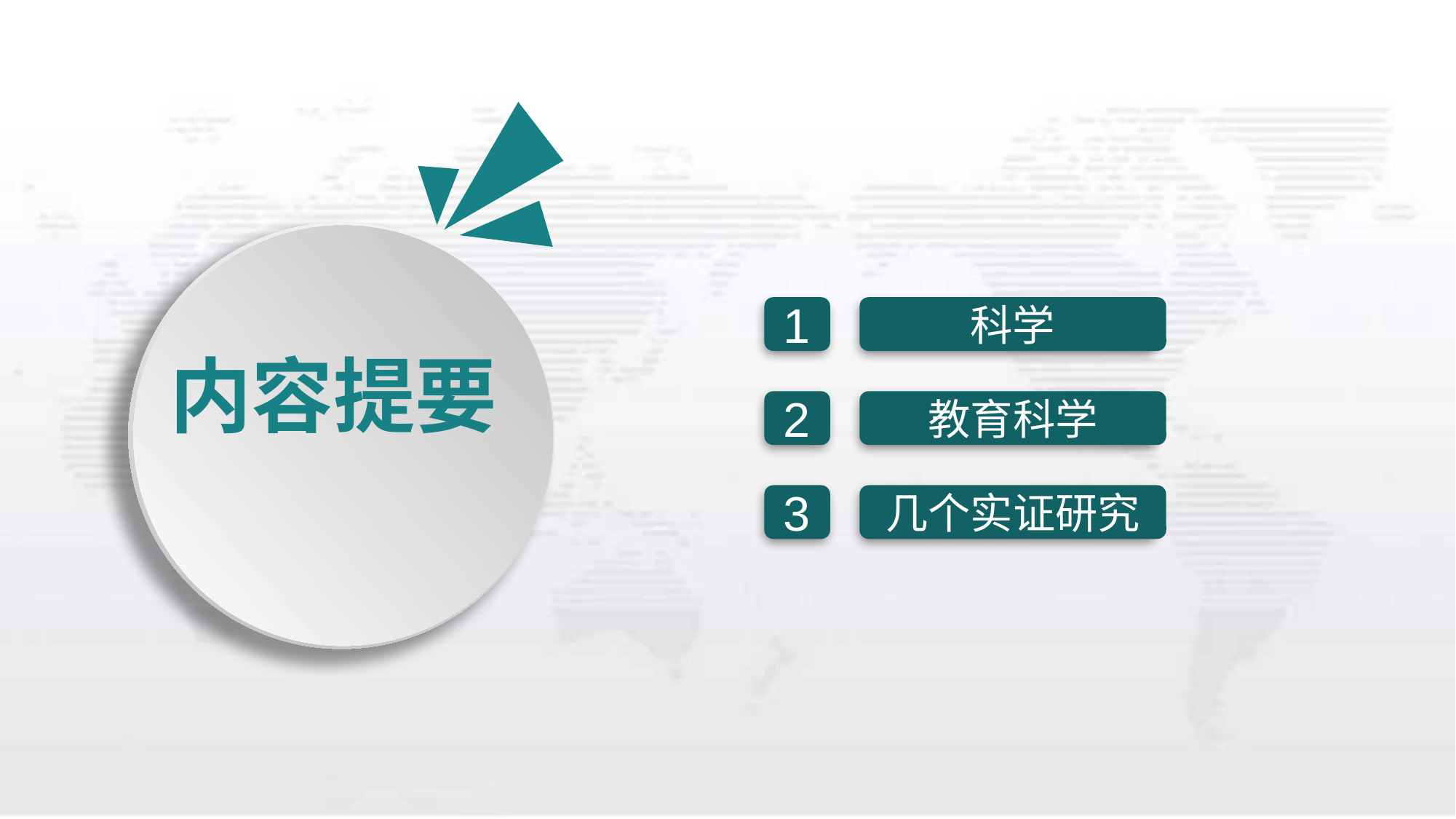

1

科学
内容提要
2

教育科学
3

几个实证研究